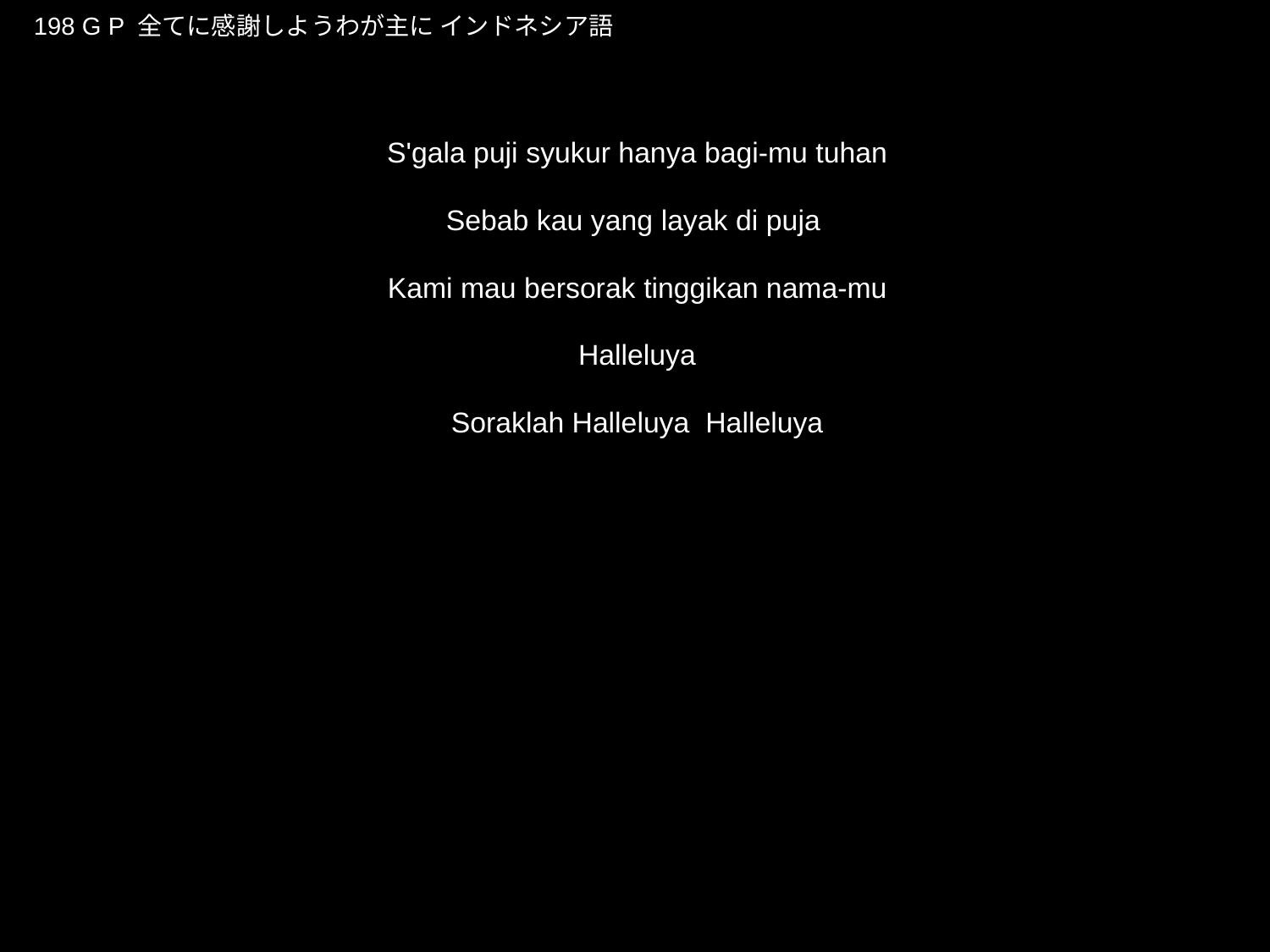

すべてにかんしゃしようわがしゅに
★P
198 G P 全てに感謝しようわが主に インドネシア語
★５
S'gala puji syukur hanya bagi-mu tuhan
Sebab kau yang layak di puja
Kami mau bersorak tinggikan nama-mu
Halleluya
Soraklah Halleluya  Halleluya